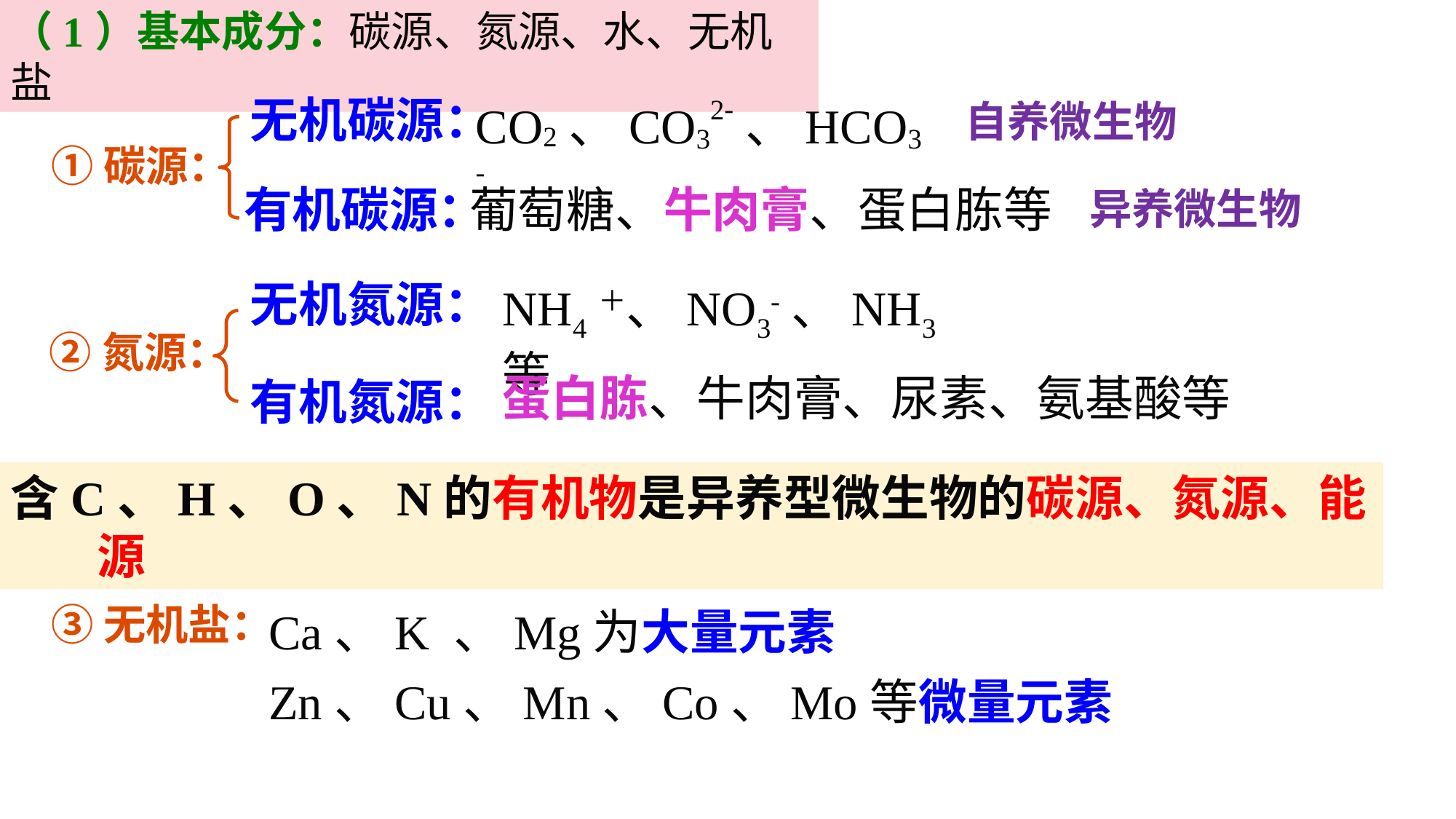

（1）基本成分：碳源、氮源、水、无机盐
无机碳源：
CO2、CO32-、HCO3-
自养微生物

①碳源：
有机碳源：
葡萄糖、牛肉膏、蛋白胨等
异养微生物
无机氮源：
NH4＋、NO3-、NH3等

②氮源：
蛋白胨、牛肉膏、尿素、氨基酸等
有机氮源：
含C、H、O、N的有机物是异养型微生物的碳源、氮源、能源
Ca、K 、Mg为大量元素
Zn、Cu、Mn、Co、Mo等微量元素
③无机盐：